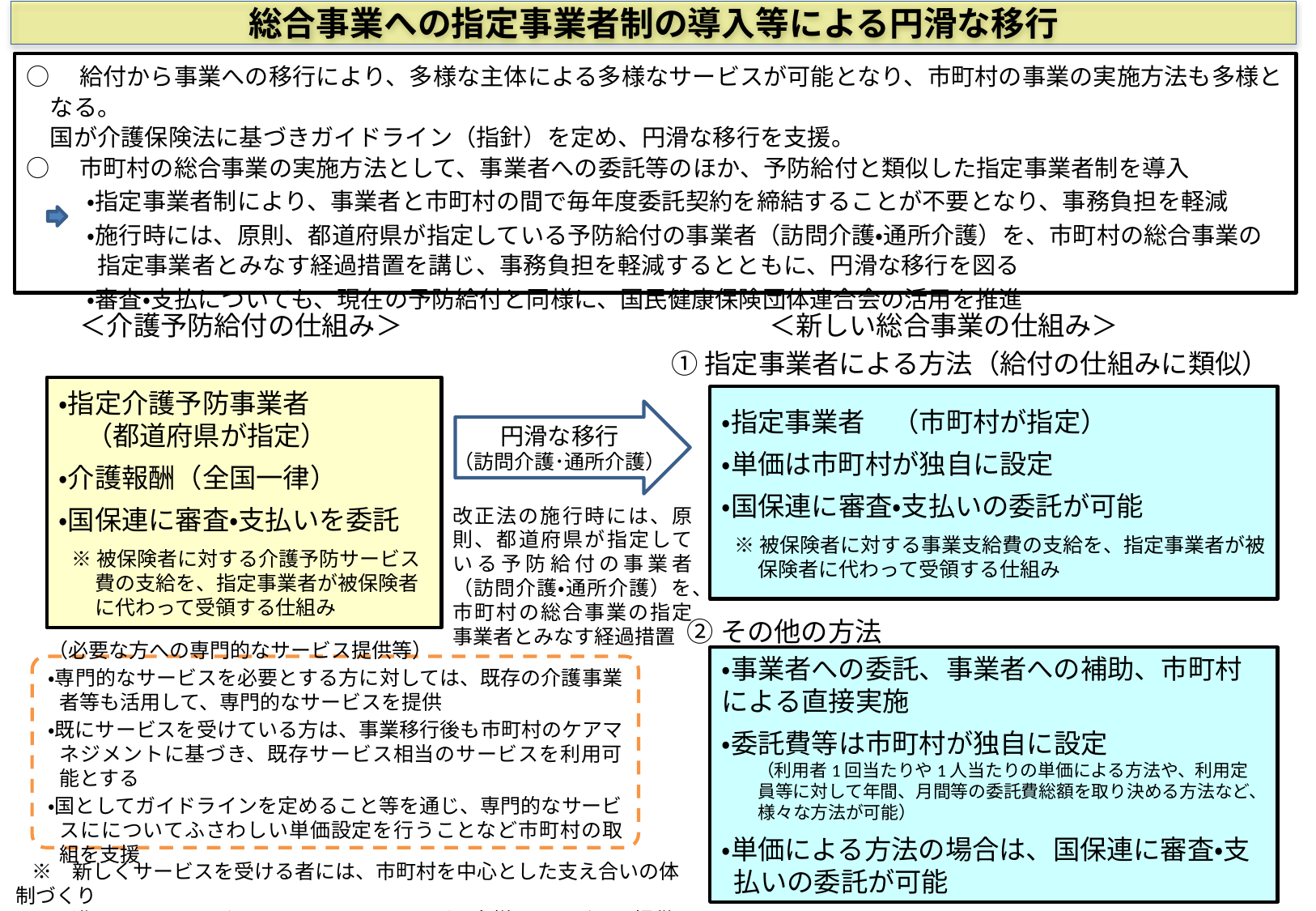

総合事業への指定事業者制の導入等による円滑な移行
○　給付から事業への移行により、多様な主体による多様なサービスが可能となり、市町村の事業の実施方法も多様となる。
　国が介護保険法に基づきガイドライン（指針）を定め、円滑な移行を支援。
○　市町村の総合事業の実施方法として、事業者への委託等のほか、予防給付と類似した指定事業者制を導入
・指定事業者制により、事業者と市町村の間で毎年度委託契約を締結することが不要となり、事務負担を軽減
・施行時には、原則、都道府県が指定している予防給付の事業者（訪問介護・通所介護）を、市町村の総合事業の指定事業者とみなす経過措置を講じ、事務負担を軽減するとともに、円滑な移行を図る
・審査・支払についても、現在の予防給付と同様に、国民健康保険団体連合会の活用を推進

＜介護予防給付の仕組み＞
＜新しい総合事業の仕組み＞
①指定事業者による方法（給付の仕組みに類似）
・指定介護予防事業者
　（都道府県が指定）
・介護報酬（全国一律）
・国保連に審査・支払いを委託
※被保険者に対する介護予防サービス費の支給を、指定事業者が被保険者に代わって受領する仕組み
・指定事業者　（市町村が指定）
・単価は市町村が独自に設定
・国保連に審査・支払いの委託が可能
※被保険者に対する事業支給費の支給を、指定事業者が被保険者に代わって受領する仕組み
円滑な移行
（訪問介護･通所介護）
改正法の施行時には、原則、都道府県が指定している予防給付の事業者（訪問介護・通所介護）を、市町村の総合事業の指定事業者とみなす経過措置
②その他の方法
・事業者への委託、事業者への補助、市町村による直接実施
・委託費等は市町村が独自に設定
　　（利用者1回当たりや1人当たりの単価による方法や、利用定員等に対して年間、月間等の委託費総額を取り決める方法など、様々な方法が可能）
・単価による方法の場合は、国保連に審査・支払いの委託が可能
（必要な方への専門的なサービス提供等）
・専門的なサービスを必要とする方に対しては、既存の介護事業者等も活用して、専門的なサービスを提供
・既にサービスを受けている方は、事業移行後も市町村のケアマネジメントに基づき、既存サービス相当のサービスを利用可能とする
・国としてガイドラインを定めること等を通じ、専門的なサービスにについてふさわしい単価設定を行うことなど市町村の取組を支援

　　※　新しくサービスを受ける者には、市町村を中心とした支え合いの体制づくり
　　　を進めることで、ボランティア、ＮＰＯなどの多様なサービスの提供を推進